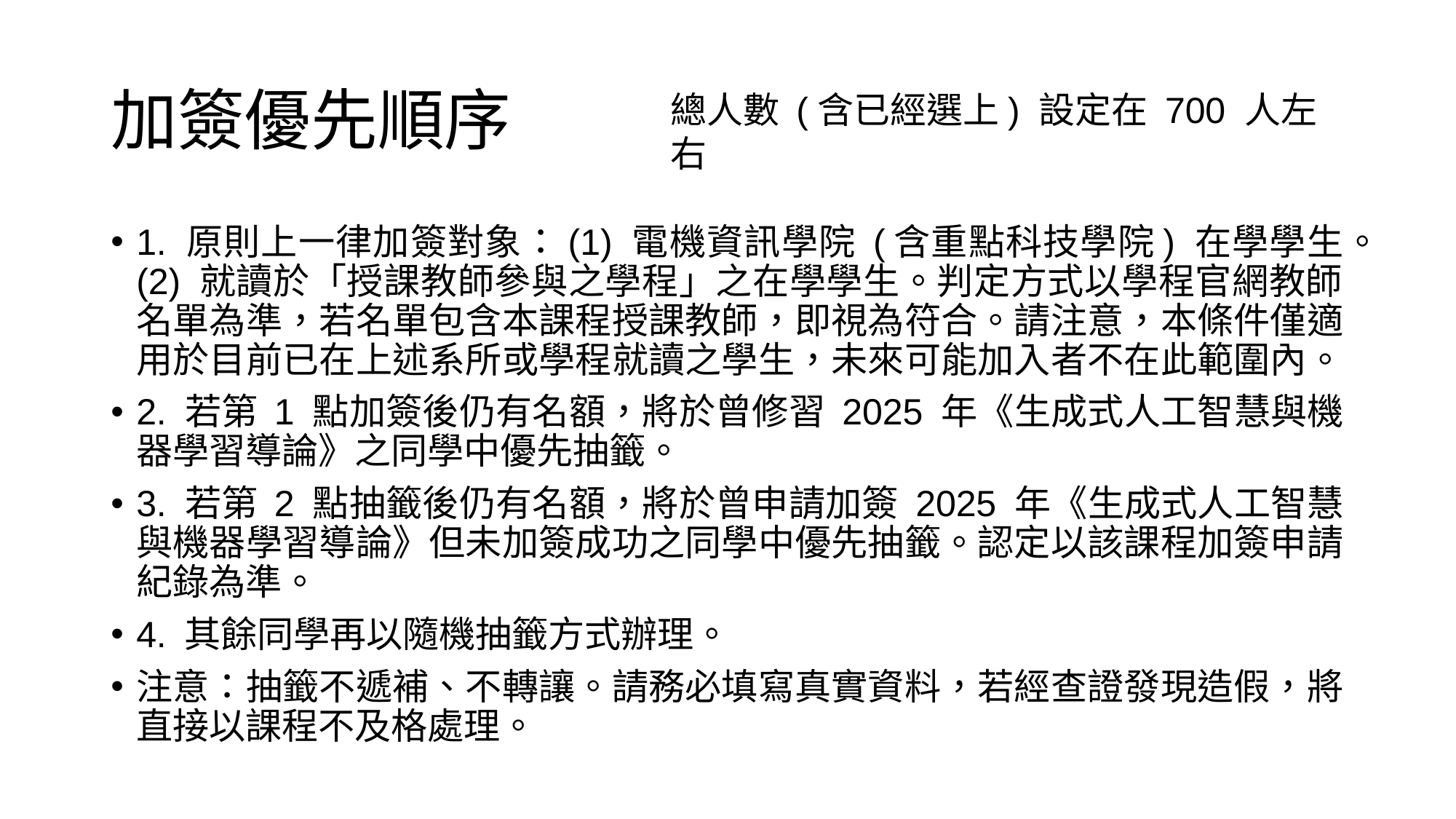

# 加簽優先順序
總人數 (含已經選上) 設定在 700 人左右
1. 原則上一律加簽對象：(1) 電機資訊學院 (含重點科技學院) 在學學生。(2) 就讀於「授課教師參與之學程」之在學學生。判定方式以學程官網教師名單為準，若名單包含本課程授課教師，即視為符合。請注意，本條件僅適用於目前已在上述系所或學程就讀之學生，未來可能加入者不在此範圍內。
2. 若第 1 點加簽後仍有名額，將於曾修習 2025 年《生成式人工智慧與機器學習導論》之同學中優先抽籤。
3. 若第 2 點抽籤後仍有名額，將於曾申請加簽 2025 年《生成式人工智慧與機器學習導論》但未加簽成功之同學中優先抽籤。認定以該課程加簽申請紀錄為準。
4. 其餘同學再以隨機抽籤方式辦理。
注意：抽籤不遞補、不轉讓。請務必填寫真實資料，若經查證發現造假，將直接以課程不及格處理。